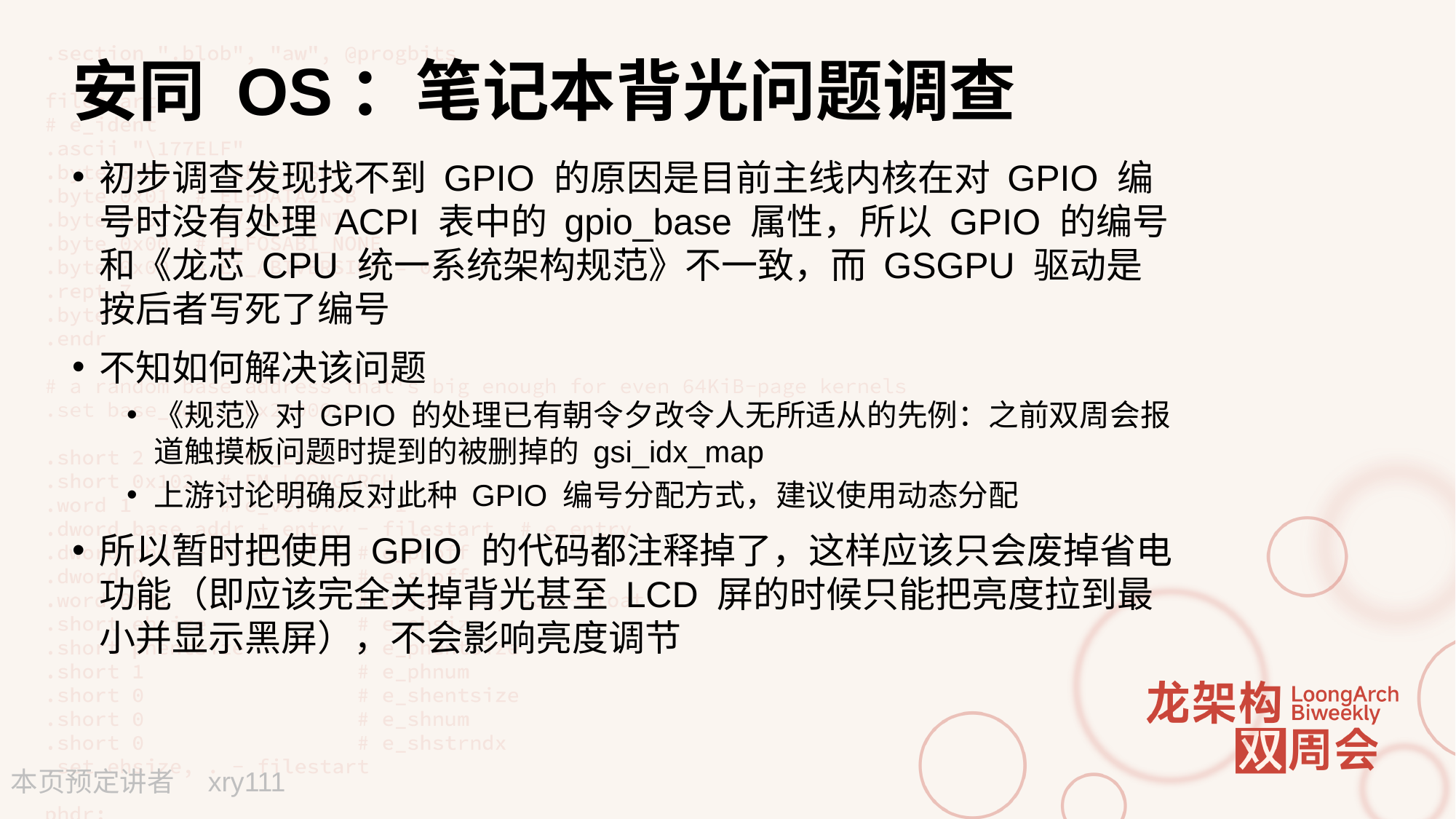

# 安同 OS：笔记本背光问题调查
初步调查发现找不到 GPIO 的原因是目前主线内核在对 GPIO 编号时没有处理 ACPI 表中的 gpio_base 属性，所以 GPIO 的编号和《龙芯 CPU 统一系统架构规范》不一致，而 GSGPU 驱动是按后者写死了编号
不知如何解决该问题
《规范》对 GPIO 的处理已有朝令夕改令人无所适从的先例：之前双周会报道触摸板问题时提到的被删掉的 gsi_idx_map
上游讨论明确反对此种 GPIO 编号分配方式，建议使用动态分配
所以暂时把使用 GPIO 的代码都注释掉了，这样应该只会废掉省电功能（即应该完全关掉背光甚至 LCD 屏的时候只能把亮度拉到最小并显示黑屏），不会影响亮度调节
xry111